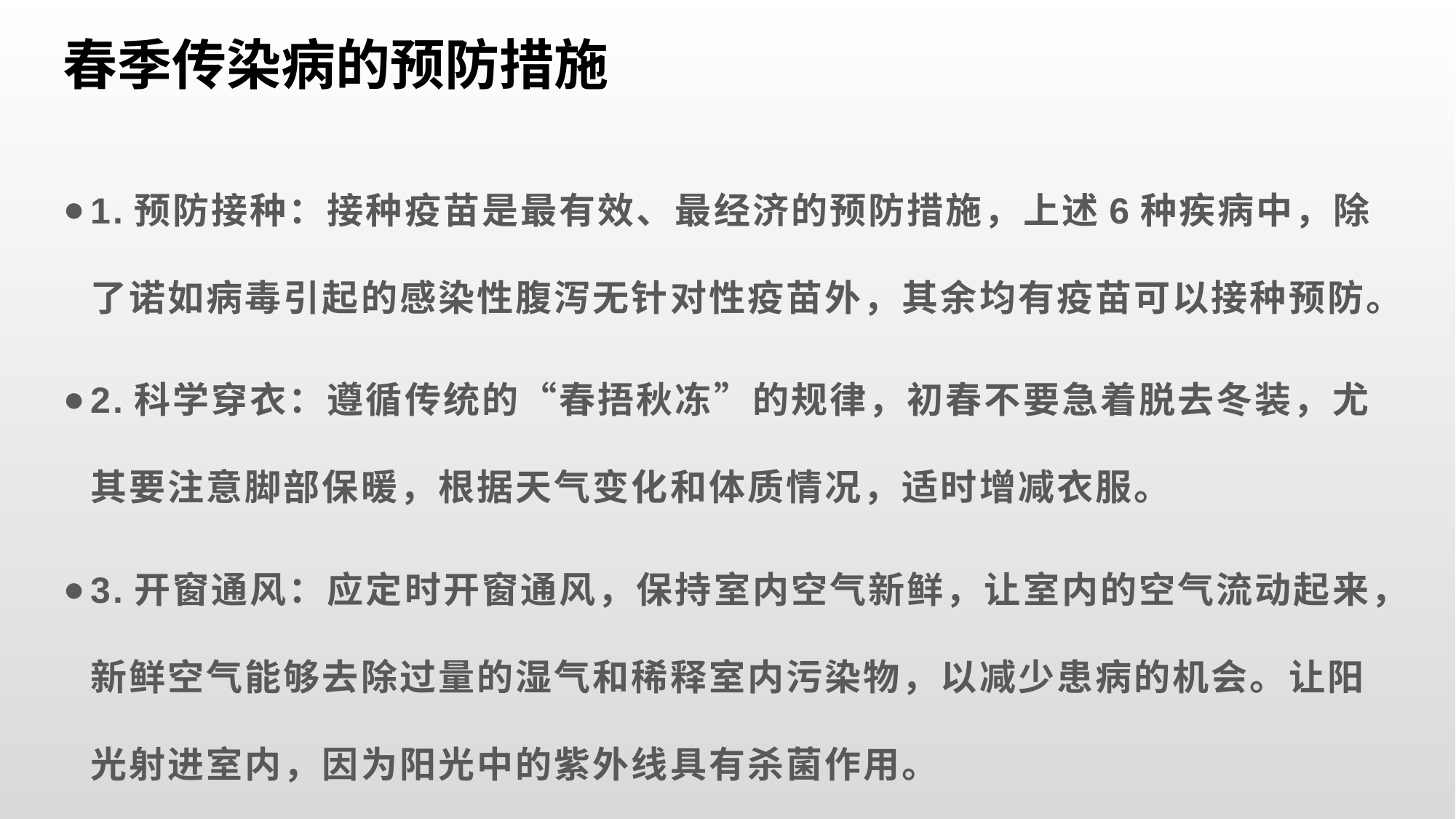

春季传染病的预防措施
1.预防接种：接种疫苗是最有效、最经济的预防措施，上述6种疾病中，除了诺如病毒引起的感染性腹泻无针对性疫苗外，其余均有疫苗可以接种预防。
2.科学穿衣：遵循传统的“春捂秋冻”的规律，初春不要急着脱去冬装，尤其要注意脚部保暖，根据天气变化和体质情况，适时增减衣服。
3.开窗通风：应定时开窗通风，保持室内空气新鲜，让室内的空气流动起来，新鲜空气能够去除过量的湿气和稀释室内污染物，以减少患病的机会。让阳光射进室内，因为阳光中的紫外线具有杀菌作用。